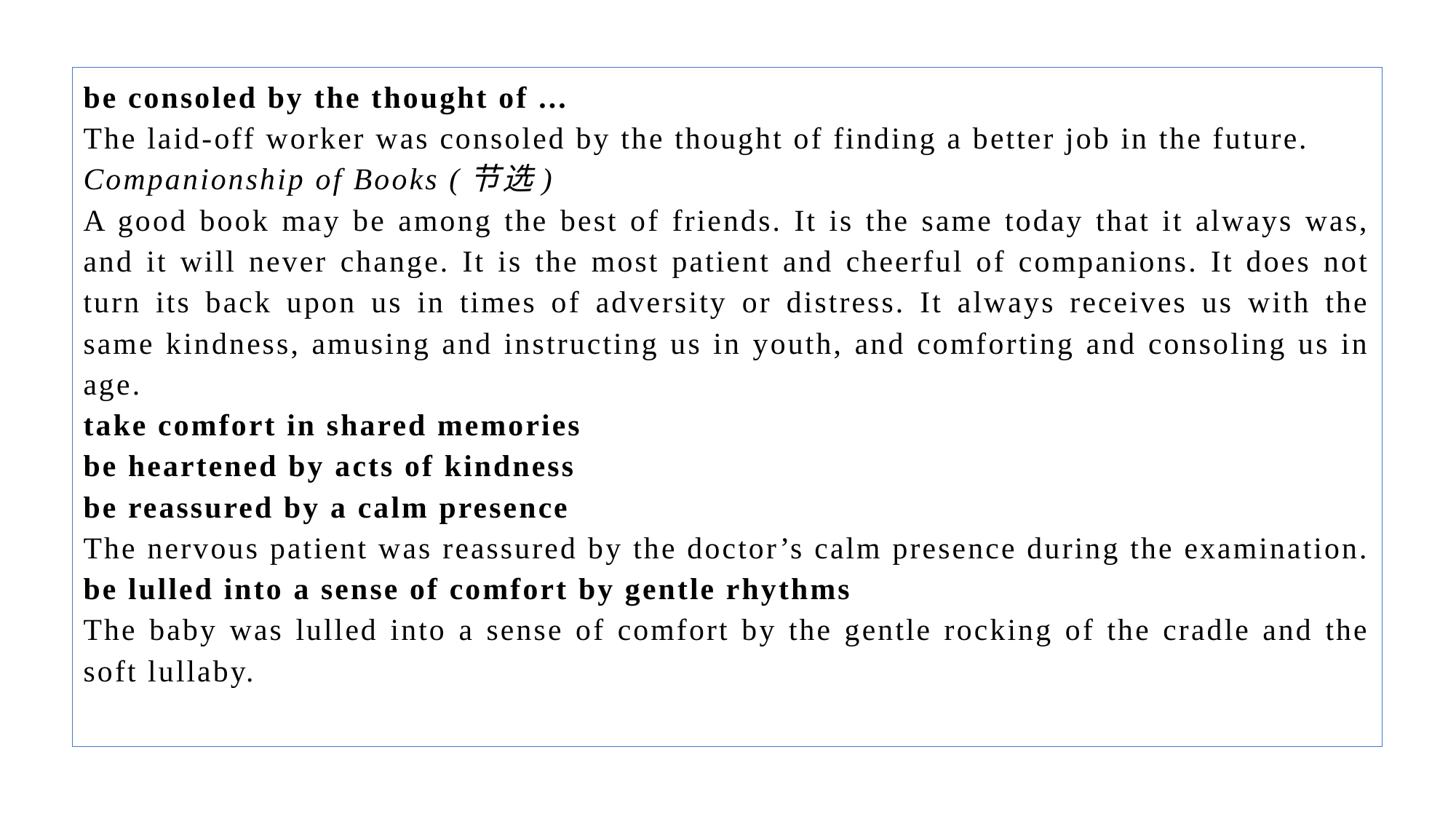

be consoled by the thought of ...
The laid-off worker was consoled by the thought of finding a better job in the future.
Companionship of Books (节选)
A good book may be among the best of friends. It is the same today that it always was, and it will never change. It is the most patient and cheerful of companions. It does not turn its back upon us in times of adversity or distress. It always receives us with the same kindness, amusing and instructing us in youth, and comforting and consoling us in age.
take comfort in shared memories
be heartened by acts of kindness
be reassured by a calm presence
The nervous patient was reassured by the doctor’s calm presence during the examination.
be lulled into a sense of comfort by gentle rhythms
The baby was lulled into a sense of comfort by the gentle rocking of the cradle and the soft lullaby.